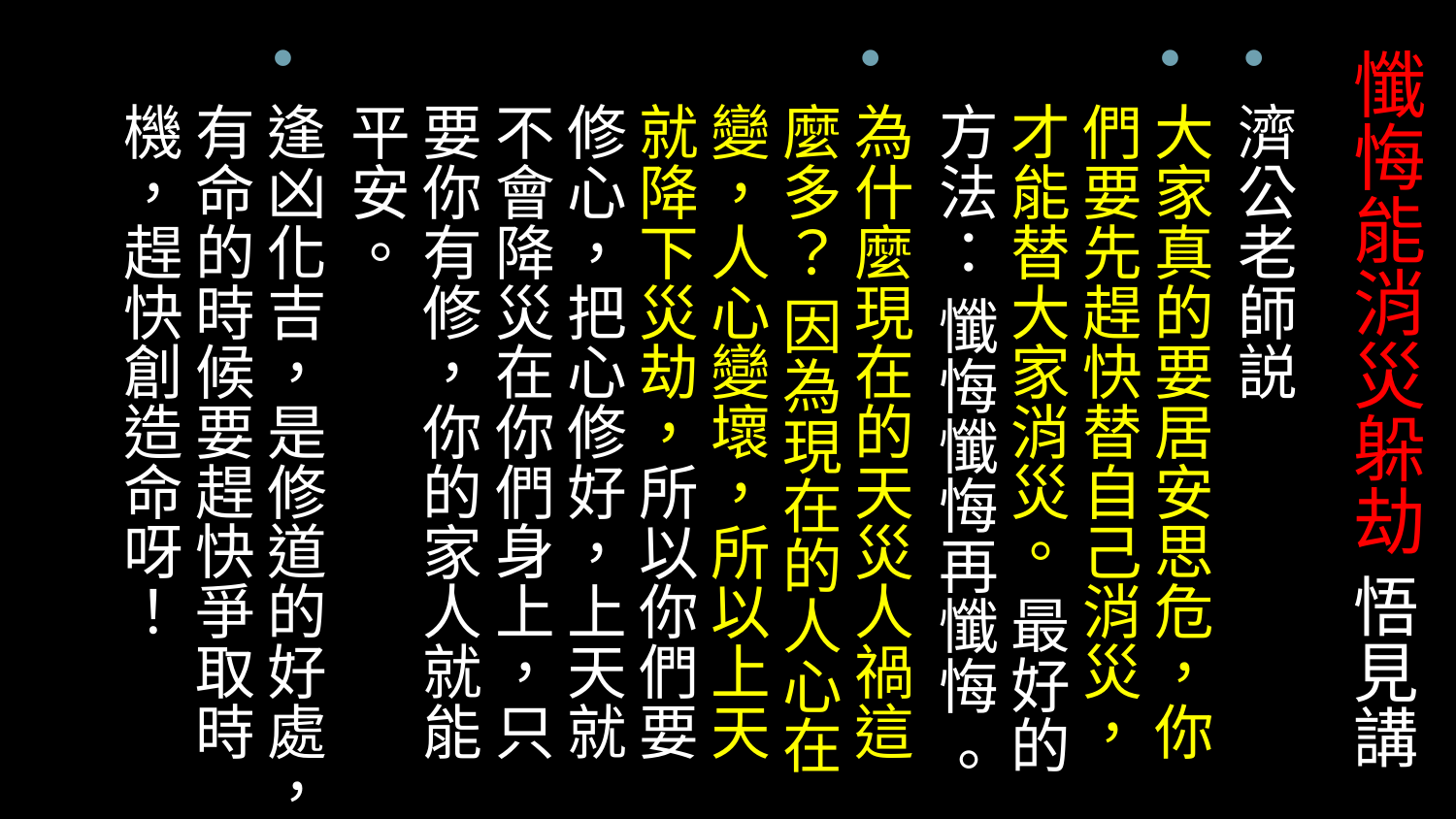

# 懺悔能消災躲劫 悟見講
濟公老師説
大家真的要居安思危，你們要先趕快替自己消災，才能替大家消災。 最好的方法： 懺悔懺悔再懺悔 。
為什麼現在的天災人禍這麼多？ 因為現在的人心在變，人心變壞，所以上天就降下災劫，所以你們要修心，把心修好，上天就不會降災在你們身上，只要你有修，你的家人就能平安。
逢凶化吉，是修道的好處，有命的時候要趕快爭取時機，趕快創造命呀！